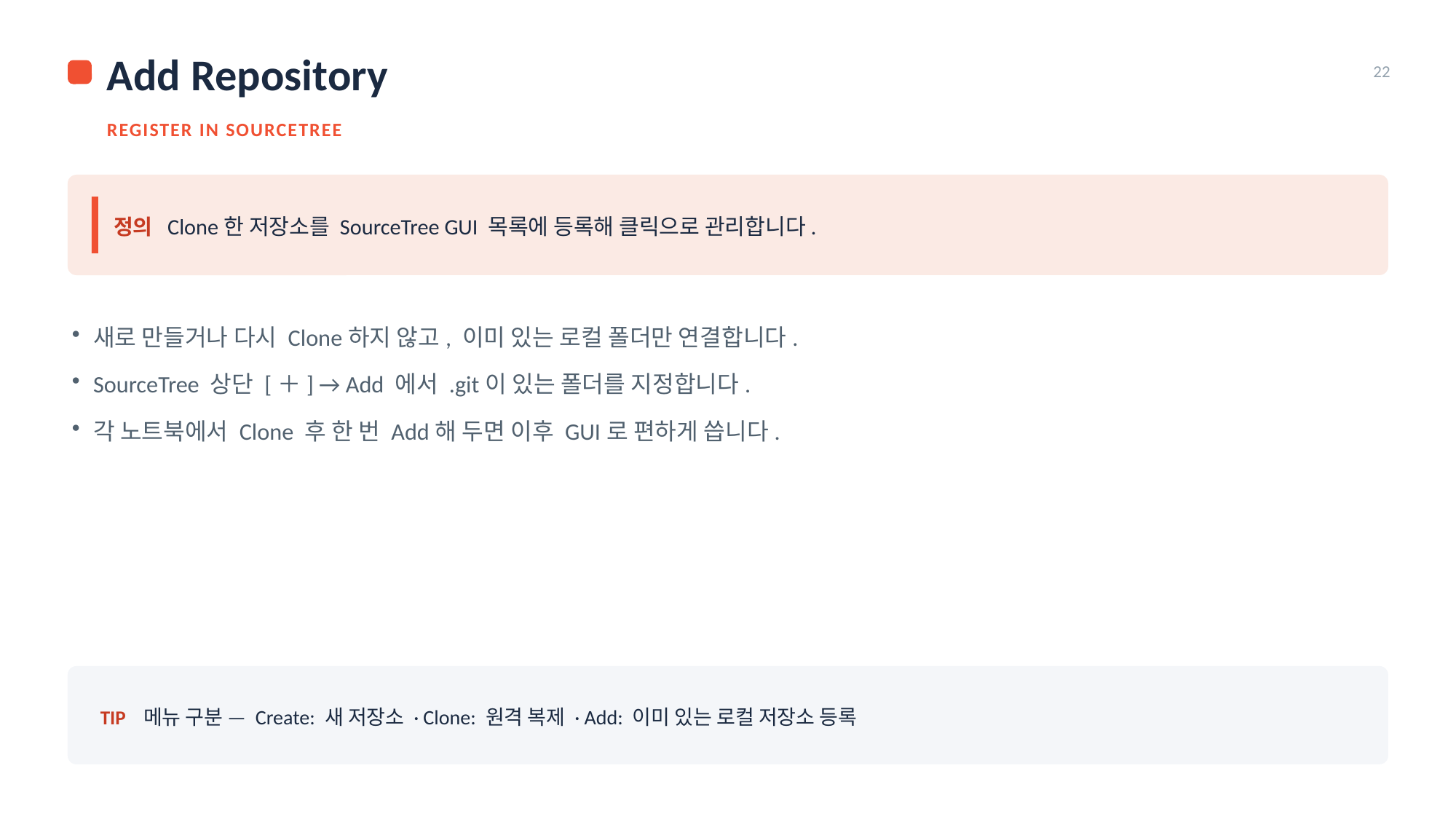

Add Repository
22

REGISTER IN SOURCETREE

정의  Clone한 저장소를 SourceTree GUI 목록에 등록해 클릭으로 관리합니다.

새로 만들거나 다시 Clone하지 않고, 이미 있는 로컬 폴더만 연결합니다.
SourceTree 상단 [＋] → Add 에서 .git이 있는 폴더를 지정합니다.
각 노트북에서 Clone 후 한 번 Add해 두면 이후 GUI로 편하게 씁니다.

TIP   메뉴 구분 — Create: 새 저장소 · Clone: 원격 복제 · Add: 이미 있는 로컬 저장소 등록